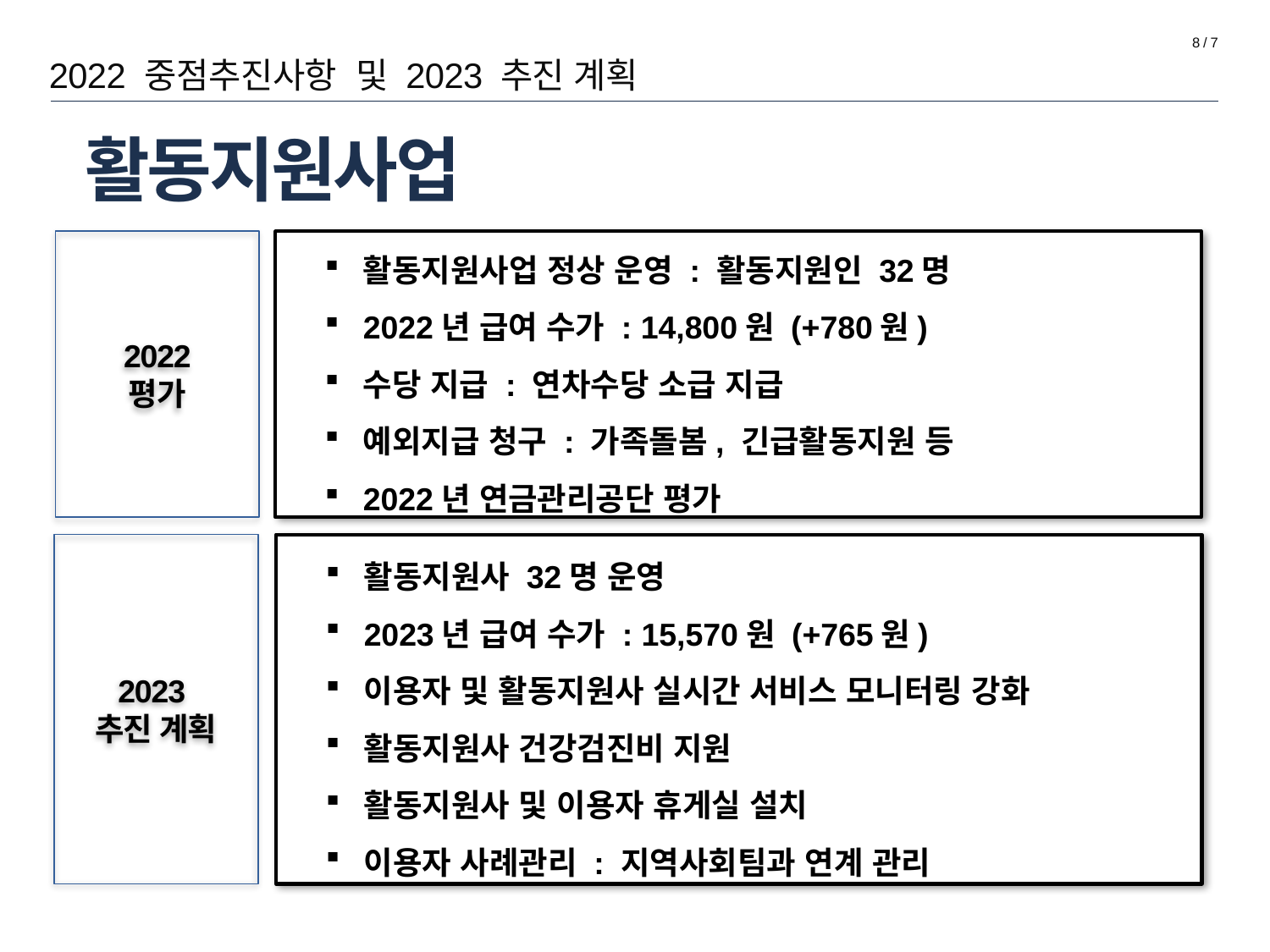

8 / 7
2022 중점추진사항  및 2023 추진 계획
# 활동지원사업
2022
평가
활동지원사업 정상 운영 : 활동지원인 32명
2022년 급여 수가 : 14,800원 (+780원)
수당 지급 : 연차수당 소급 지급
예외지급 청구 : 가족돌봄, 긴급활동지원 등
2022년 연금관리공단 평가
2023
추진 계획
활동지원사 32명 운영
2023년 급여 수가 : 15,570원 (+765원)
이용자 및 활동지원사 실시간 서비스 모니터링 강화
활동지원사 건강검진비 지원
활동지원사 및 이용자 휴게실 설치
이용자 사례관리 : 지역사회팀과 연계 관리